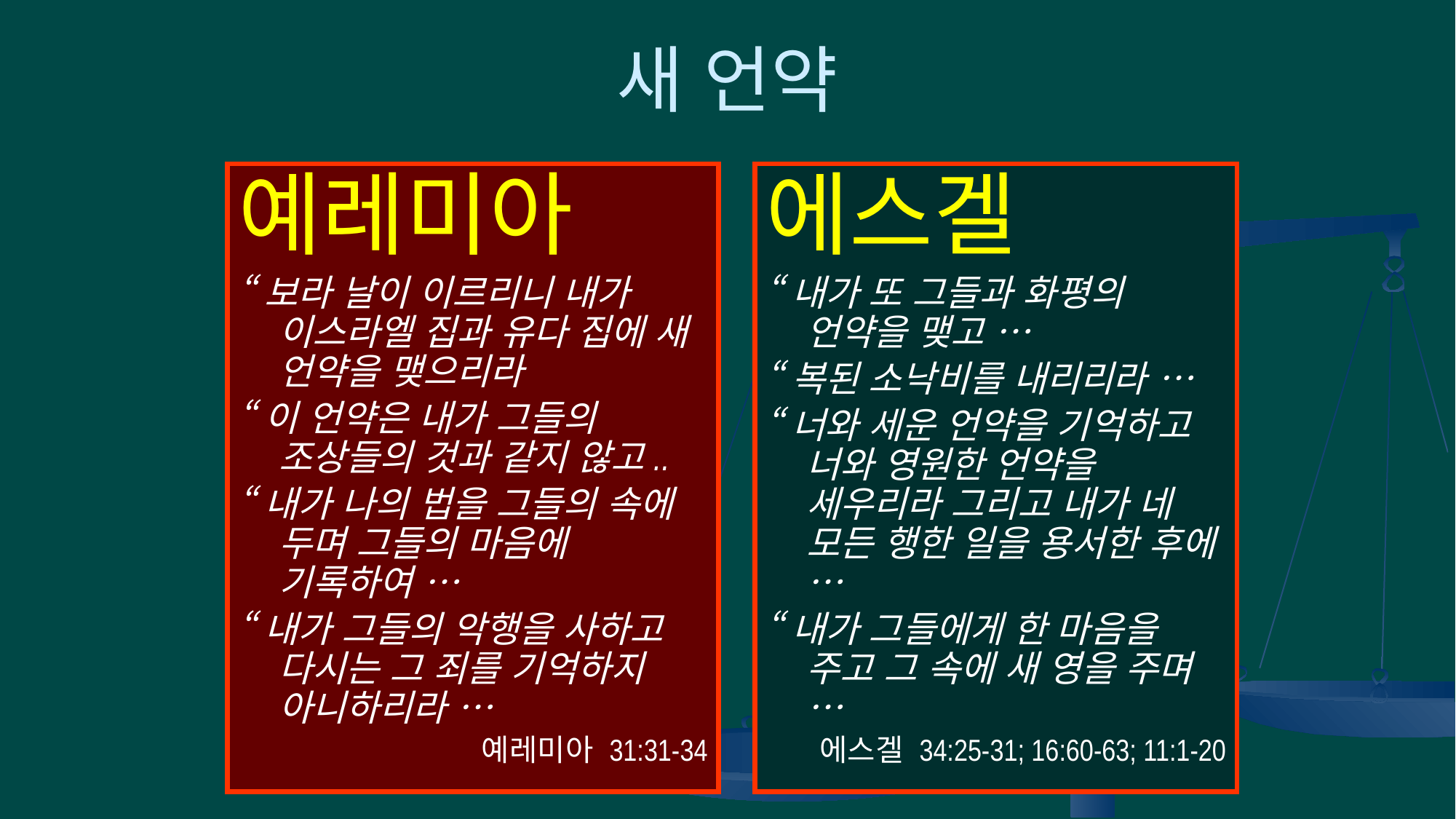

# 새 언약
예레미아
“보라 날이 이르리니 내가 이스라엘 집과 유다 집에 새 언약을 맺으리라
“이 언약은 내가 그들의 조상들의 것과 같지 않고..
“내가 나의 법을 그들의 속에 두며 그들의 마음에 기록하여 …
“내가 그들의 악행을 사하고 다시는 그 죄를 기억하지 아니하리라 …
예레미아 31:31-34
에스겔
“내가 또 그들과 화평의 언약을 맺고 …
“복된 소낙비를 내리리라 …
“너와 세운 언약을 기억하고 너와 영원한 언약을 세우리라 그리고 내가 네 모든 행한 일을 용서한 후에 …
“내가 그들에게 한 마음을 주고 그 속에 새 영을 주며 …
에스겔 34:25-31; 16:60-63; 11:1-20